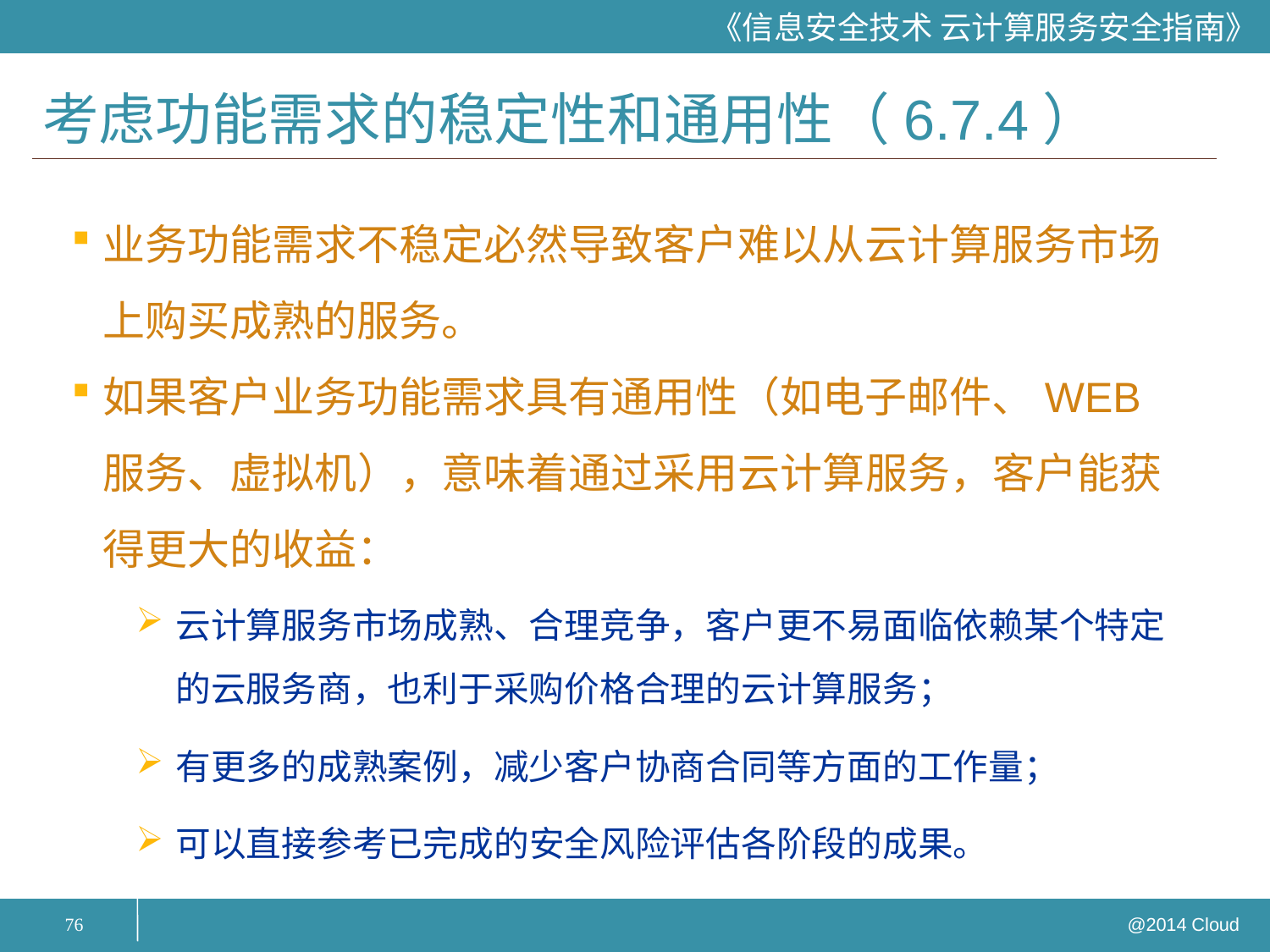

# 考虑功能需求的稳定性和通用性（6.7.4）
业务功能需求不稳定必然导致客户难以从云计算服务市场上购买成熟的服务。
如果客户业务功能需求具有通用性（如电子邮件、WEB服务、虚拟机），意味着通过采用云计算服务，客户能获得更大的收益：
云计算服务市场成熟、合理竞争，客户更不易面临依赖某个特定的云服务商，也利于采购价格合理的云计算服务；
有更多的成熟案例，减少客户协商合同等方面的工作量；
可以直接参考已完成的安全风险评估各阶段的成果。
76